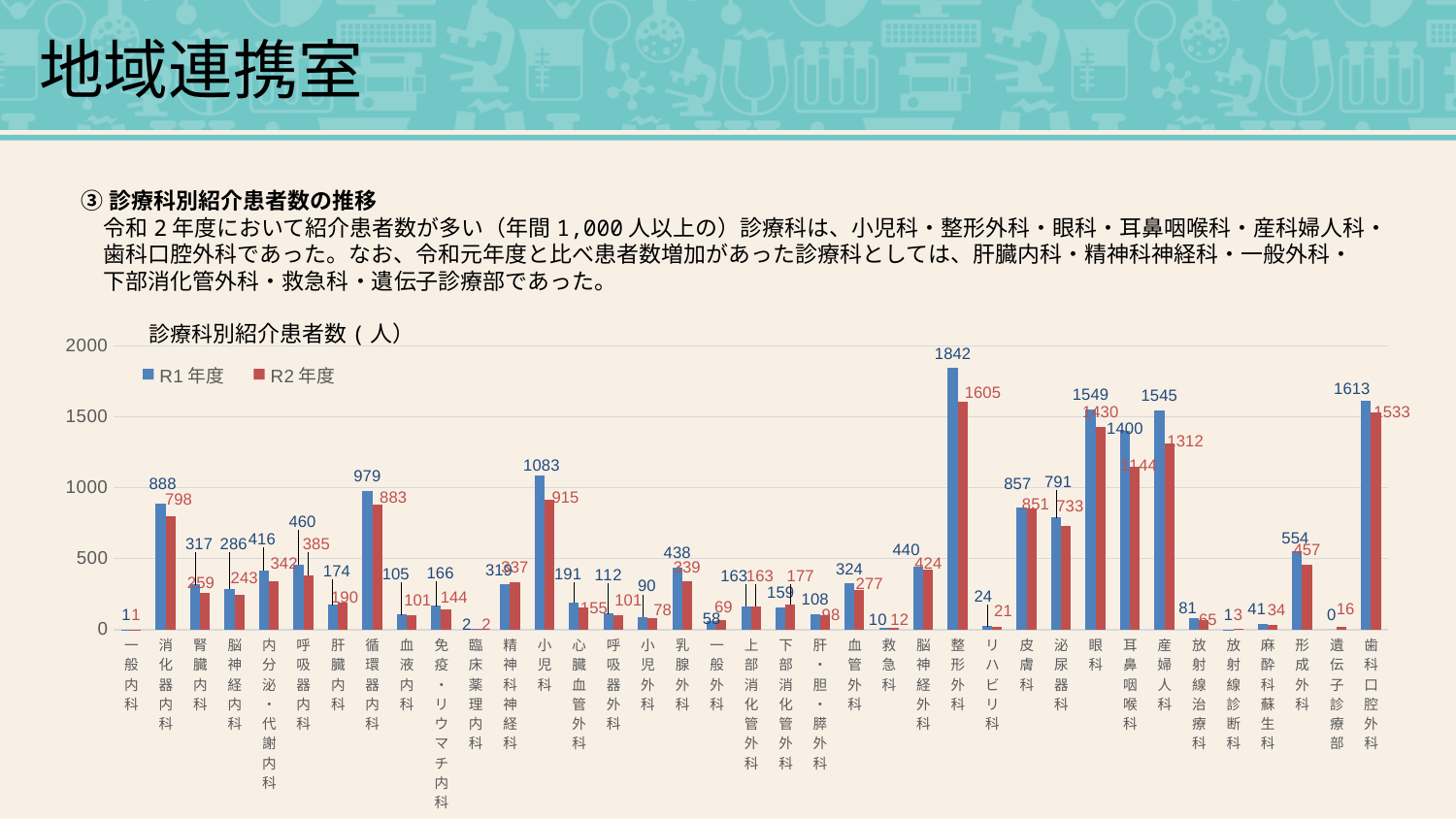

地域連携室
③診療科別紹介患者数の推移
　令和2年度において紹介患者数が多い（年間1,000人以上の）診療科は、小児科・整形外科・眼科・耳鼻咽喉科・産科婦人科・
　歯科口腔外科であった。なお、令和元年度と比べ患者数増加があった診療科としては、肝臓内科・精神科神経科・一般外科・
　下部消化管外科・救急科・遺伝子診療部であった。

診療科別紹介患者数(人）

### Chart

| Category | R1年度 | R2年度 |
|---|---|---|
| 一般内科 | 1.0 | 1.0 |
| 消化器内科 | 888.0 | 798.0 |
| 腎臓内科 | 317.0 | 259.0 |
| 脳神経内科 | 286.0 | 243.0 |
| 内分泌・代謝内科 | 416.0 | 342.0 |
| 呼吸器内科 | 460.0 | 385.0 |
| 肝臓内科 | 174.0 | 190.0 |
| 循環器内科 | 979.0 | 883.0 |
| 血液内科 | 105.0 | 101.0 |
| 免疫・リウマチ内科 | 166.0 | 144.0 |
| 臨床薬理内科 | 2.0 | 2.0 |
| 精神科神経科 | 319.0 | 337.0 |
| 小児科 | 1083.0 | 915.0 |
| 心臓血管外科 | 191.0 | 155.0 |
| 呼吸器外科 | 112.0 | 101.0 |
| 小児外科 | 90.0 | 78.0 |
| 乳腺外科 | 438.0 | 339.0 |
| 一般外科 | 58.0 | 69.0 |
| 上部消化管外科 | 163.0 | 163.0 |
| 下部消化管外科 | 159.0 | 177.0 |
| 肝・胆・膵外科 | 108.0 | 98.0 |
| 血管外科 | 324.0 | 277.0 |
| 救急科 | 10.0 | 12.0 |
| 脳神経外科 | 440.0 | 424.0 |
| 整形外科 | 1842.0 | 1605.0 |
| リハビリ科 | 24.0 | 21.0 |
| 皮膚科 | 857.0 | 851.0 |
| 泌尿器科 | 791.0 | 733.0 |
| 眼科 | 1549.0 | 1430.0 |
| 耳鼻咽喉科 | 1400.0 | 1144.0 |
| 産婦人科 | 1545.0 | 1312.0 |
| 放射線治療科 | 81.0 | 65.0 |
| 放射線診断科 | 1.0 | 3.0 |
| 麻酔科蘇生科 | 41.0 | 34.0 |
| 形成外科 | 554.0 | 457.0 |
| 遺伝子診療部 | 0.0 | 16.0 |
| 歯科口腔外科 | 1613.0 | 1533.0 |